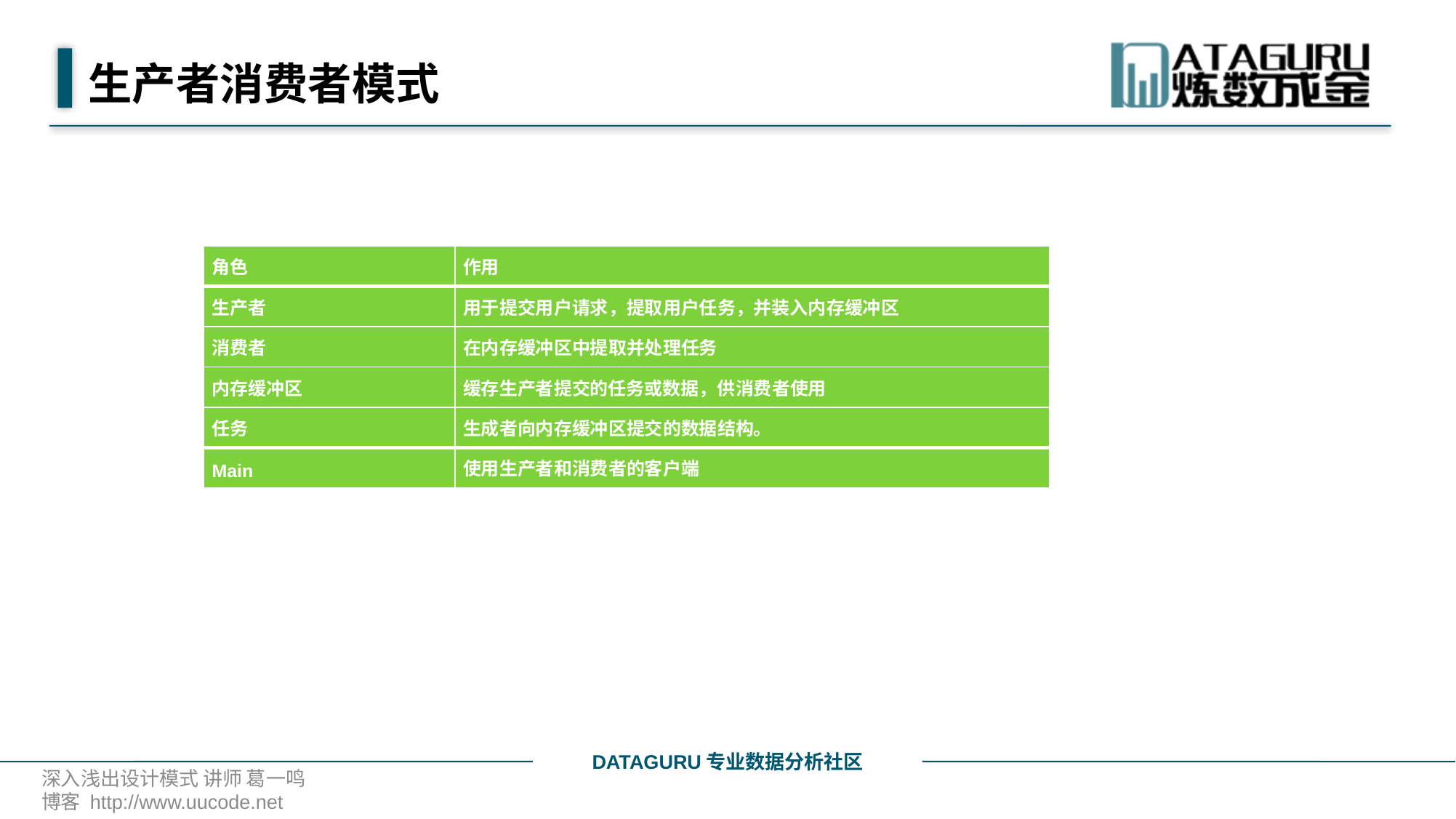

# 生产者消费者模式
| 角色 | 作用 |
| --- | --- |
| 生产者 | 用于提交用户请求，提取用户任务，并装入内存缓冲区 |
| 消费者 | 在内存缓冲区中提取并处理任务 |
| 内存缓冲区 | 缓存生产者提交的任务或数据，供消费者使用 |
| 任务 | 生成者向内存缓冲区提交的数据结构。 |
| Main | 使用生产者和消费者的客户端 |